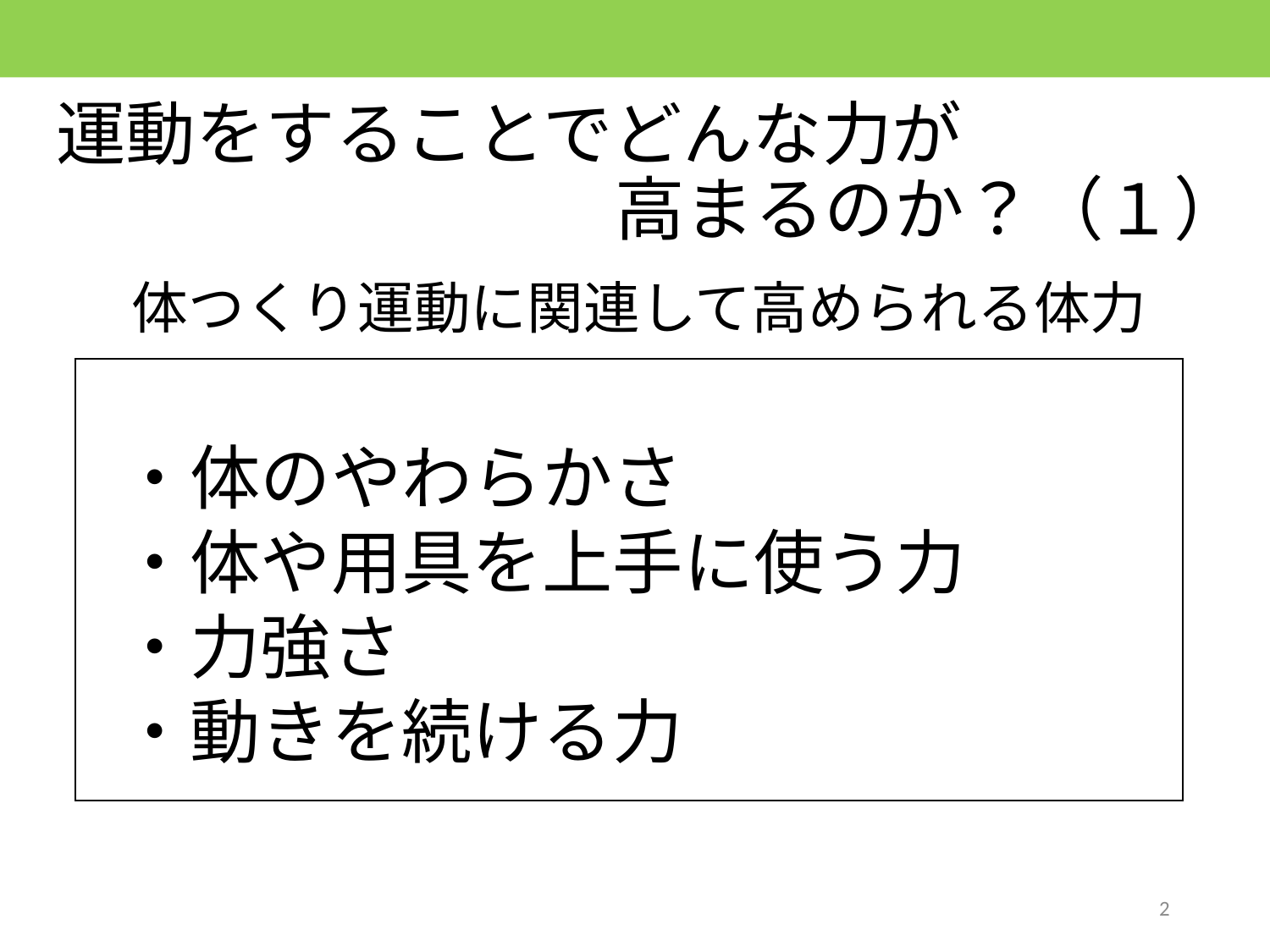

運動をすることでどんな力が
　　　　　　　　高まるのか？（１）
体つくり運動に関連して高められる体力

・体のやわらかさ
・体や用具を上手に使う力
・力強さ
・動きを続ける力

2